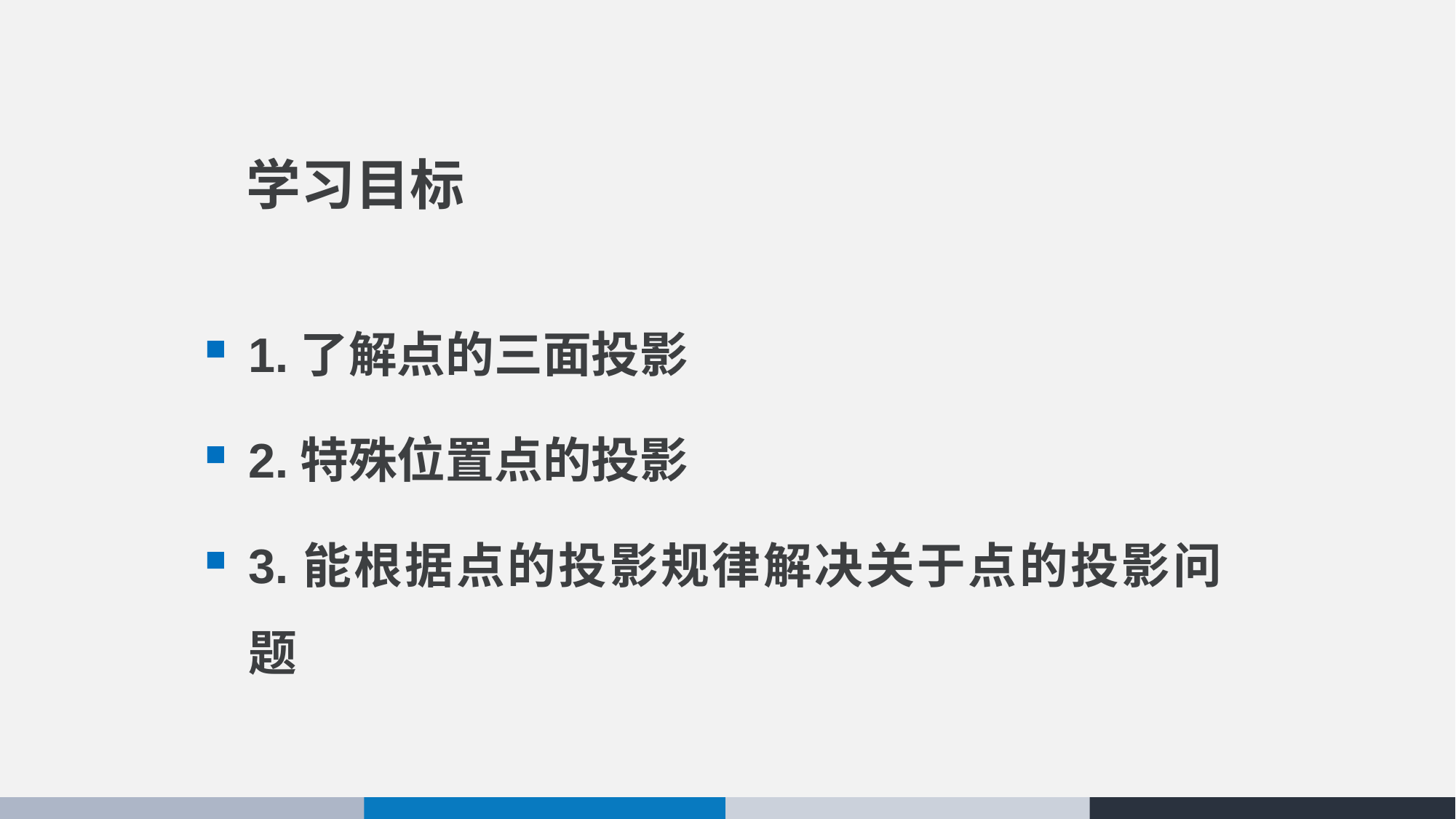

# 学习目标
1.了解点的三面投影
2.特殊位置点的投影
3.能根据点的投影规律解决关于点的投影问题